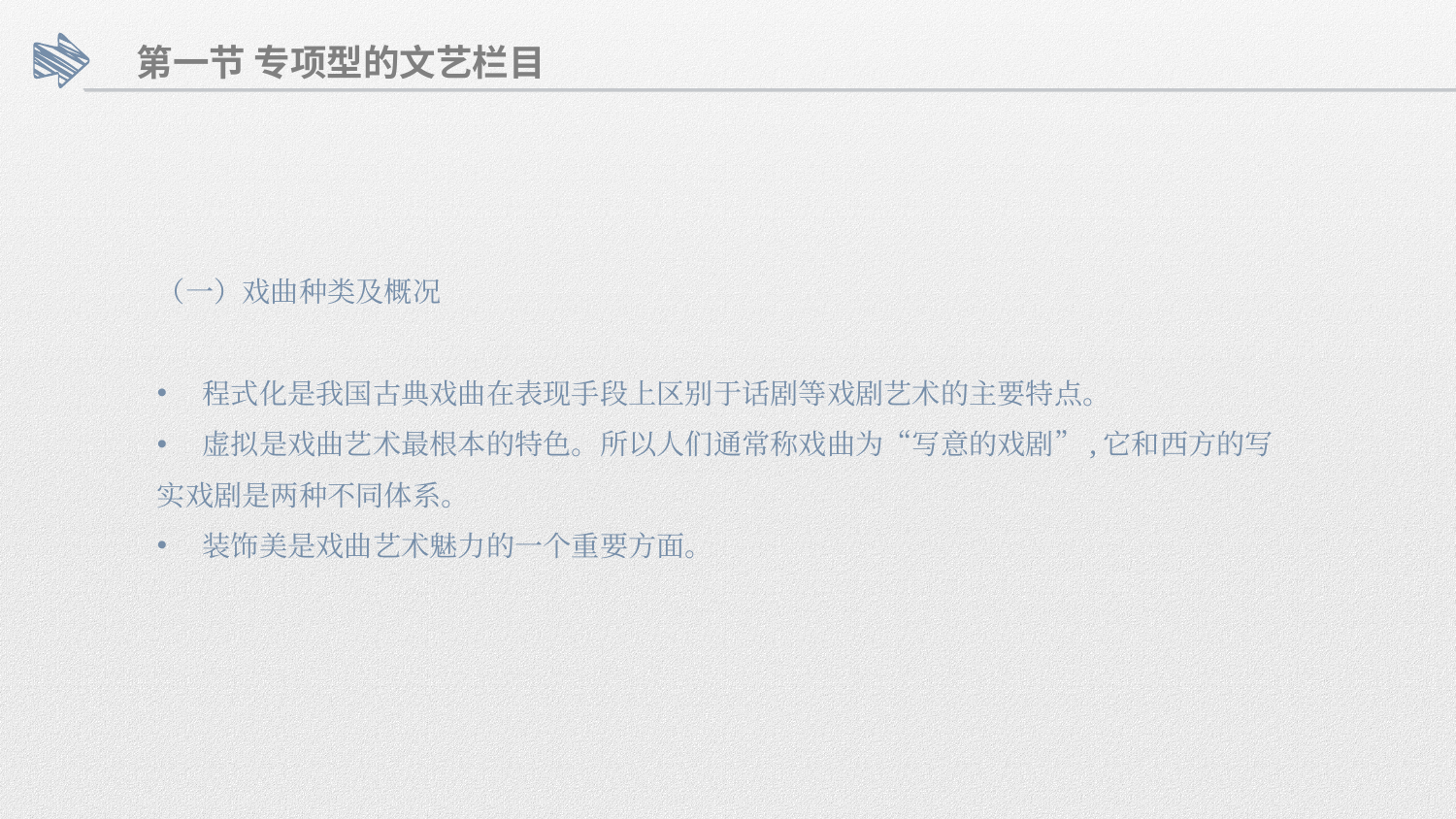

第一节 专项型的文艺栏目
（一）戏曲种类及概况

程式化是我国古典戏曲在表现手段上区别于话剧等戏剧艺术的主要特点。
虚拟是戏曲艺术最根本的特色。所以人们通常称戏曲为“写意的戏剧”,它和西方的写
实戏剧是两种不同体系。
装饰美是戏曲艺术魅力的一个重要方面。